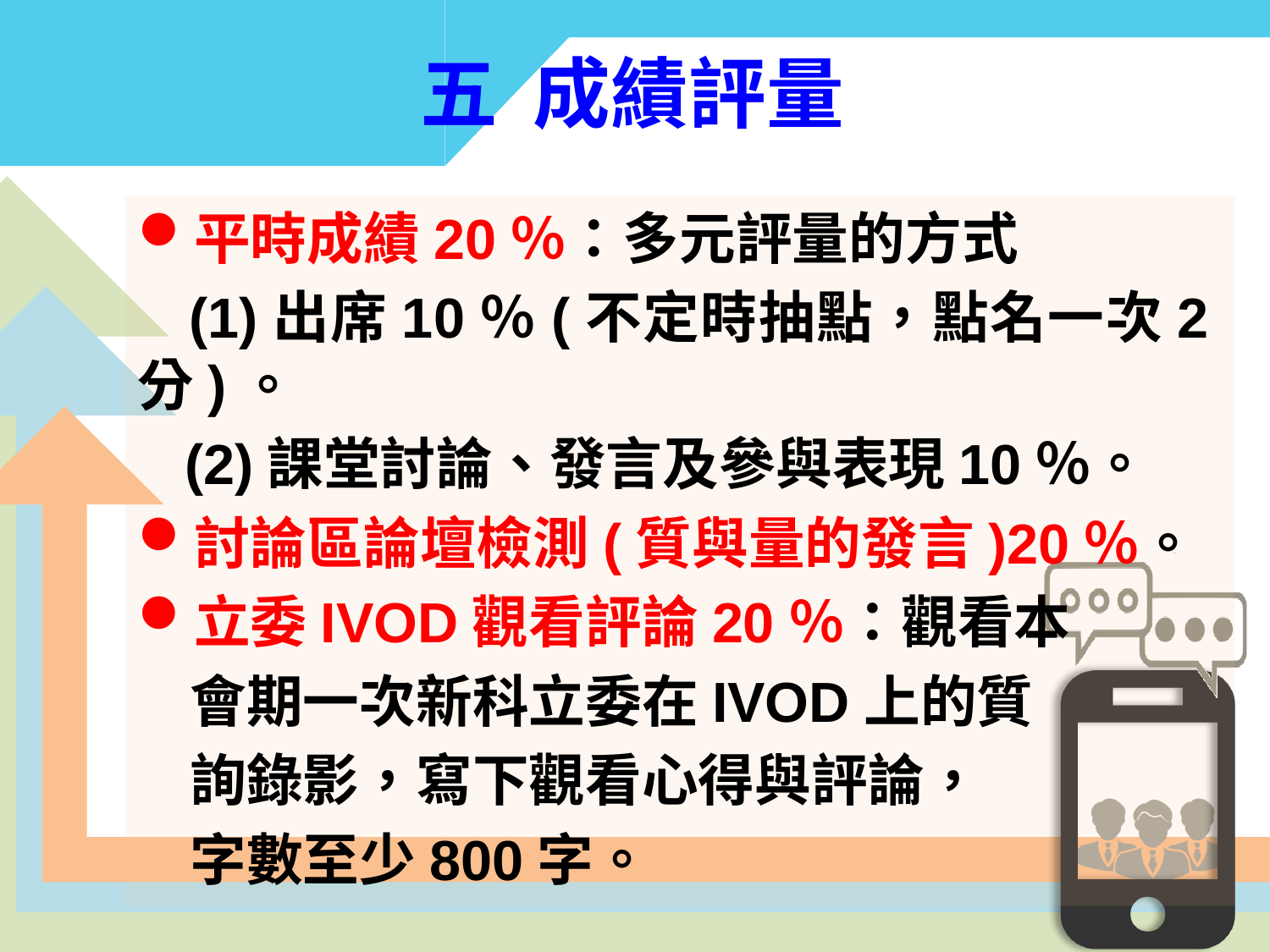

五  成績評量
平時成績20％：多元評量的方式
   (1)出席10％(不定時抽點，點名一次2分)。
   (2)課堂討論、發言及參與表現10％。
討論區論壇檢測(質與量的發言)20％。
立委IVOD觀看評論20％：觀看本
   會期一次新科立委在IVOD上的質
   詢錄影，寫下觀看心得與評論，
   字數至少800字。